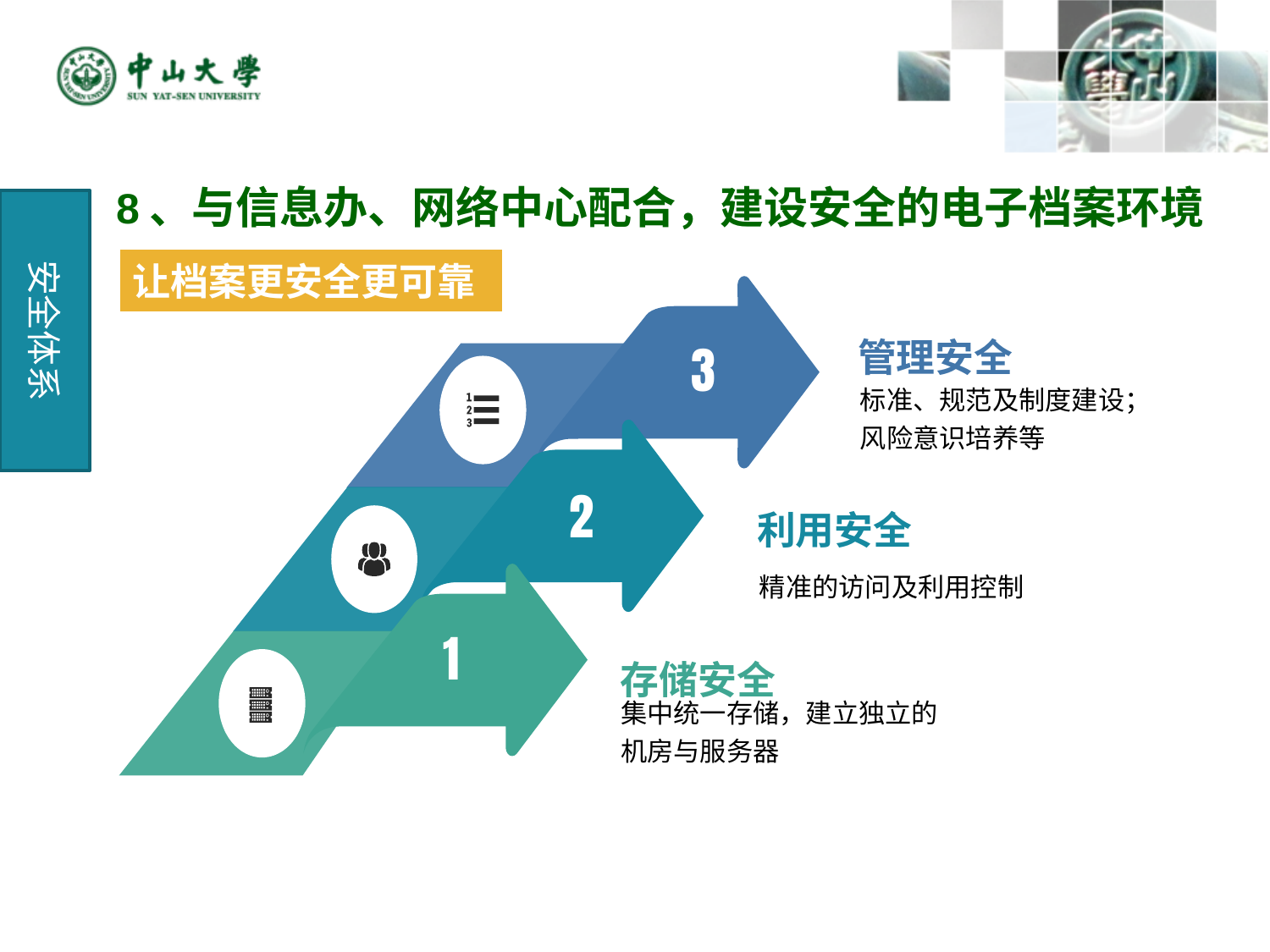

8、与信息办、网络中心配合，建设安全的电子档案环境
安全体系
让档案更安全更可靠

管理安全

3

标准、规范及制度建设；风险意识培养等

2
利用安全

精准的访问及利用控制

1
存储安全

集中统一存储，建立独立的机房与服务器
36